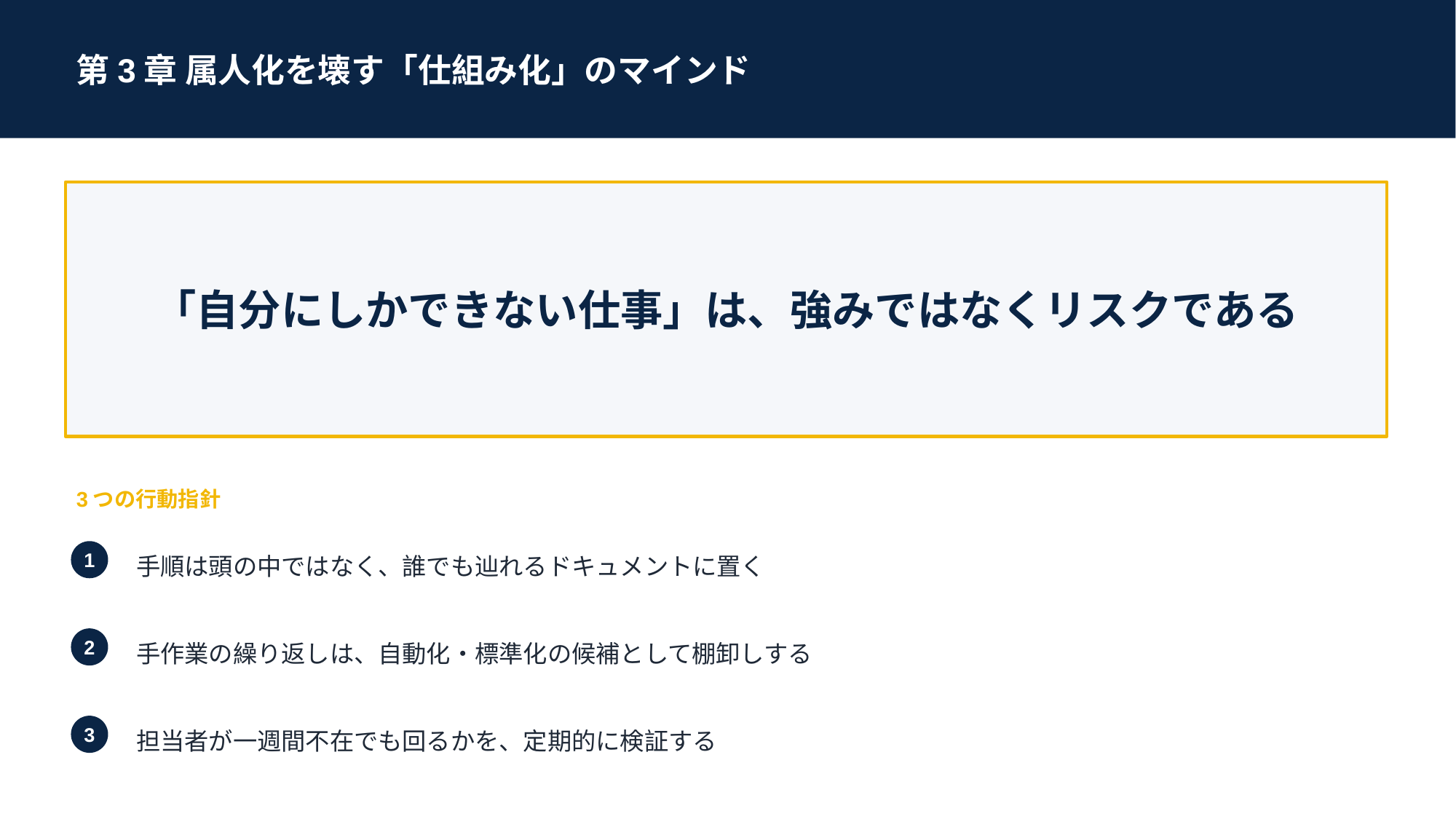

第3章 属人化を壊す「仕組み化」のマインド

「自分にしかできない仕事」は、強みではなくリスクである
3つの行動指針
手順は頭の中ではなく、誰でも辿れるドキュメントに置く

1
手作業の繰り返しは、自動化・標準化の候補として棚卸しする

2
担当者が一週間不在でも回るかを、定期的に検証する

3